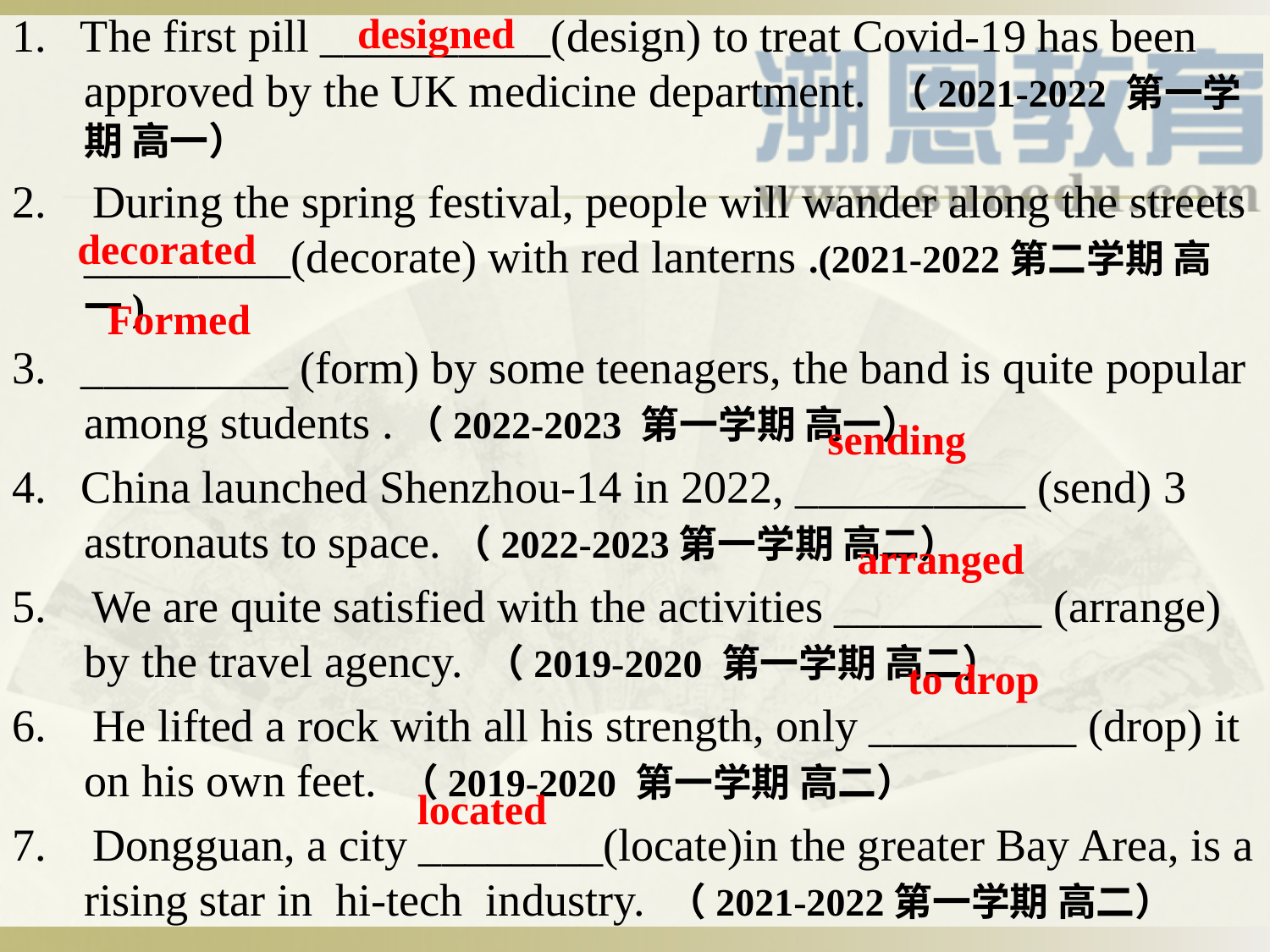

1.   The first pill __________(design) to treat Covid-19 has been approved by the UK medicine department. （2021-2022 第一学期 高一）
2.    During the spring festival, people will wander along the streets _________(decorate) with red lanterns .(2021-2022第二学期 高一)
3.   _________ (form) by some teenagers, the band is quite popular among students .（2022-2023 第一学期 高一）
4.   China launched Shenzhou-14 in 2022, __________ (send) 3 astronauts to space.（2022-2023第一学期 高二）
5.    We are quite satisfied with the activities _________ (arrange) by the travel agency. （2019-2020 第一学期 高二）
6.    He lifted a rock with all his strength, only _________ (drop) it on his own feet. （2019-2020 第一学期 高二）
7.    Dongguan, a city ________(locate)in the greater Bay Area, is a rising star in  hi-tech  industry. （2021-2022第一学期 高二）

designed
decorated
Formed
sending
arranged
to drop
located